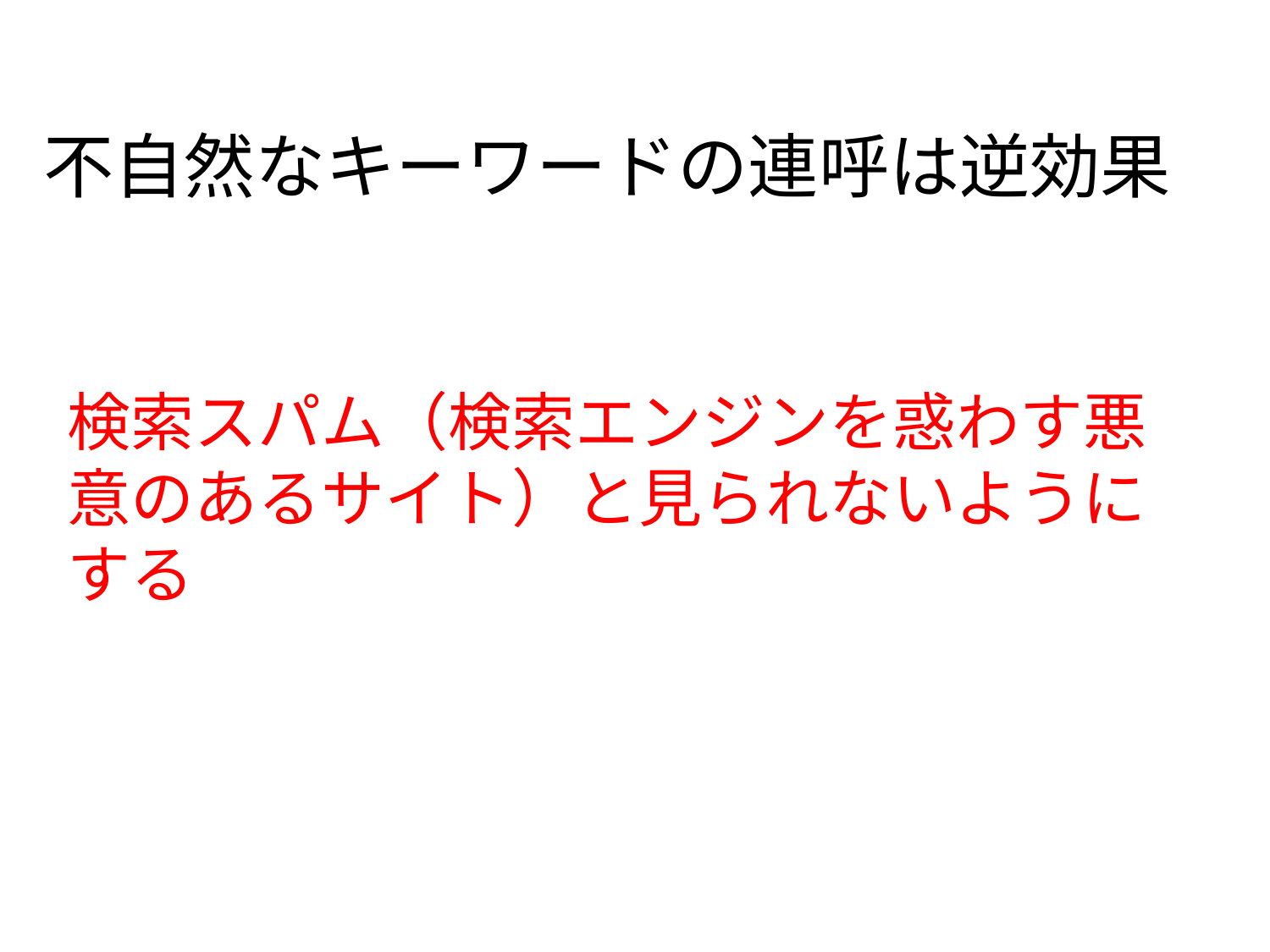

不自然なキーワードの連呼は逆効果
検索スパム（検索エンジンを惑わす悪意のあるサイト）と見られないようにする